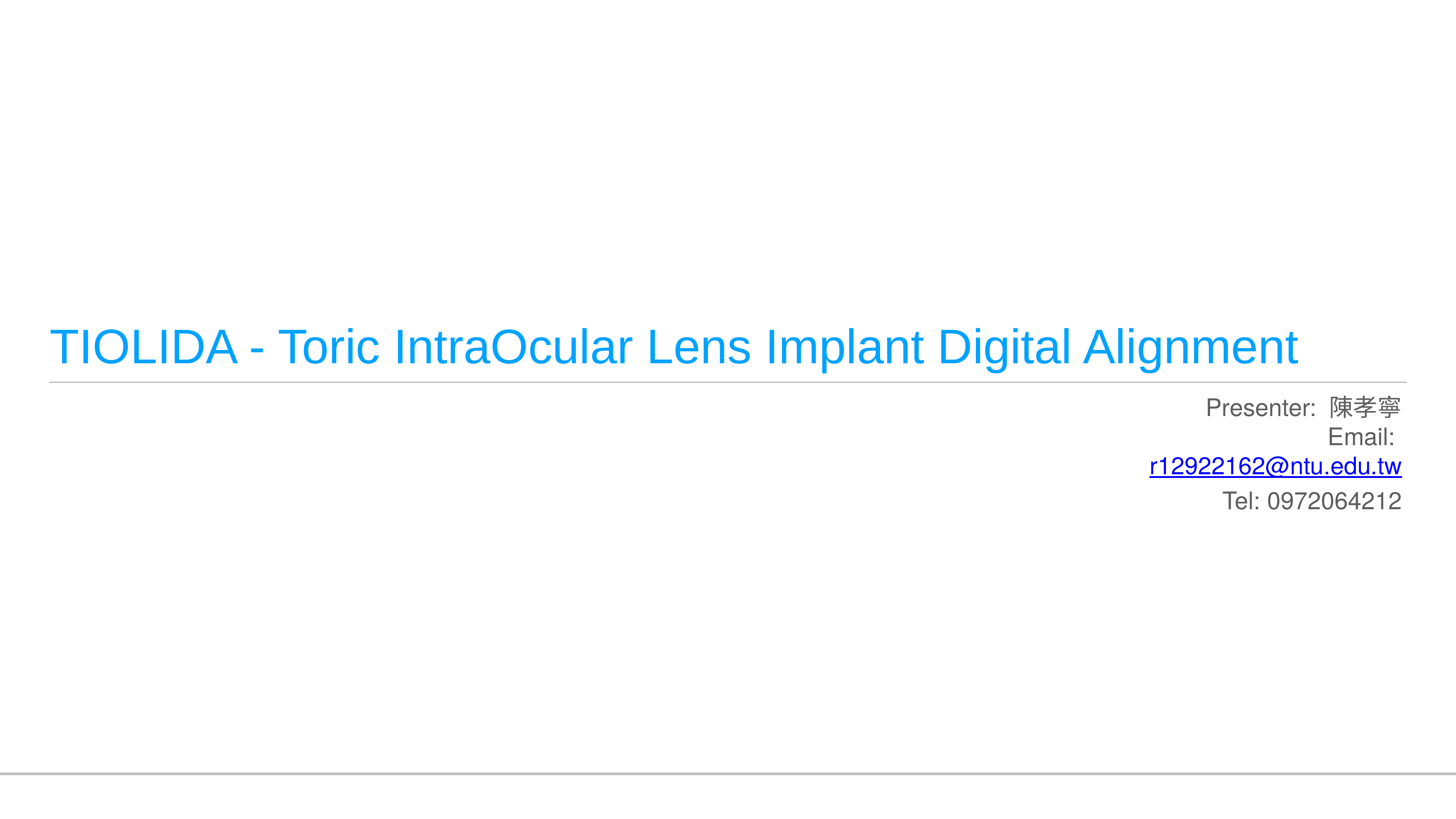

# TIOLIDA - Toric IntraOcular Lens Implant Digital Alignment
Presenter: 陳孝寧
Email: r12922162@ntu.edu.tw
Tel: 0972064212